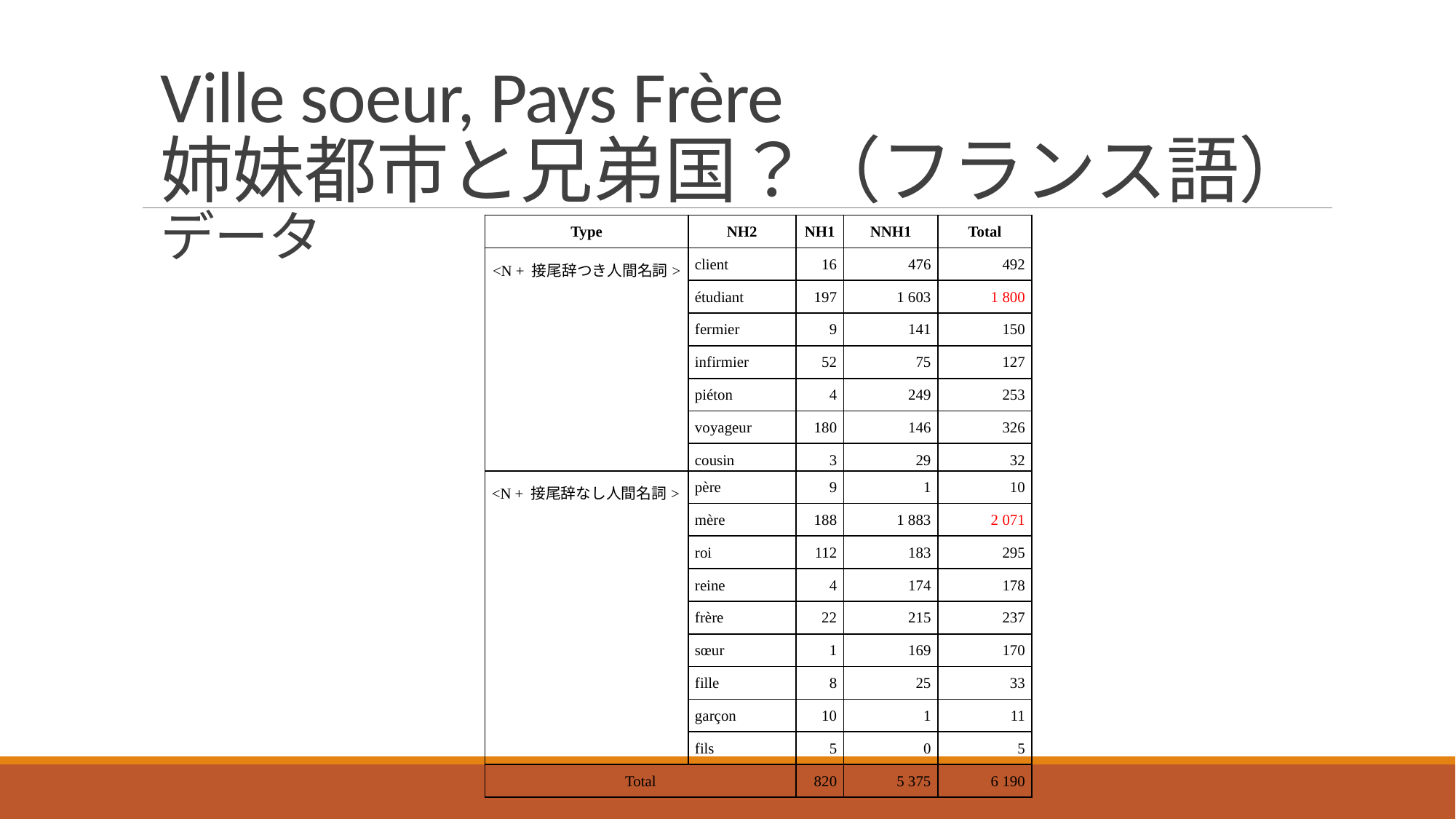

# Ville soeur, Pays Frère 姉妹都市と兄弟国？（フランス語） データ
| Type | NH2 | NH1 | NNH1 | Total |
| --- | --- | --- | --- | --- |
| <N + 接尾辞つき人間名詞> | client | 16 | 476 | 492 |
|  | étudiant | 197 | 1 603 | 1 800 |
|  | fermier | 9 | 141 | 150 |
|  | infirmier | 52 | 75 | 127 |
|  | piéton | 4 | 249 | 253 |
|  | voyageur | 180 | 146 | 326 |
|  | cousin | 3 | 29 | 32 |
| <N + 接尾辞なし人間名詞> | père | 9 | 1 | 10 |
|  | mère | 188 | 1 883 | 2 071 |
|  | roi | 112 | 183 | 295 |
|  | reine | 4 | 174 | 178 |
|  | frère | 22 | 215 | 237 |
|  | sœur | 1 | 169 | 170 |
|  | fille | 8 | 25 | 33 |
|  | garçon | 10 | 1 | 11 |
|  | fils | 5 | 0 | 5 |
| Total |  | 820 | 5 375 | 6 190 |